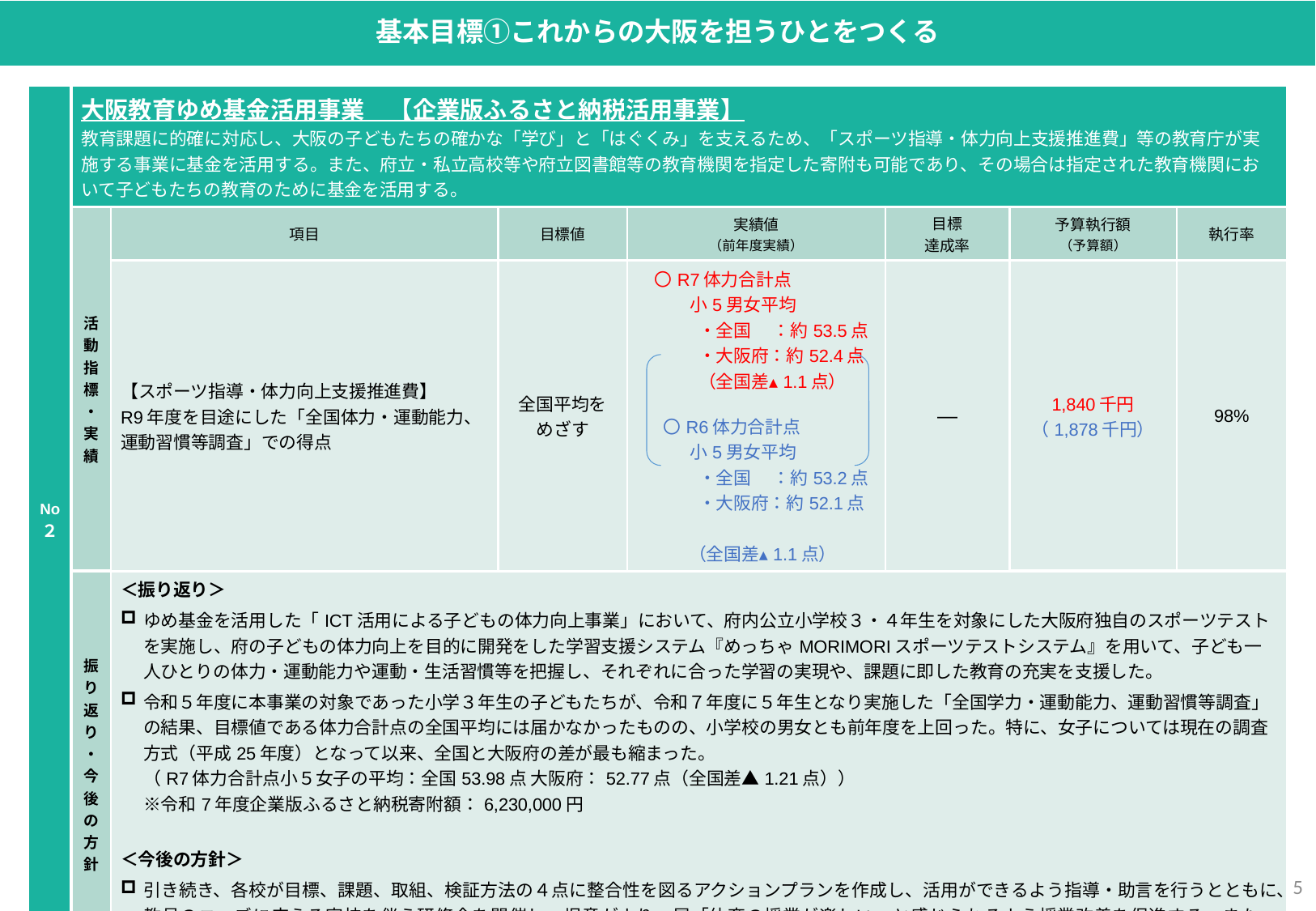

基本目標①これからの大阪を担うひとをつくる
| No ２ | 大阪教育ゆめ基金活用事業　【企業版ふるさと納税活用事業】 教育課題に的確に対応し、大阪の子どもたちの確かな「学び」と「はぐくみ」を支えるため、「スポーツ指導・体力向上支援推進費」等の教育庁が実施する事業に基金を活用する。また、府立・私立高校等や府立図書館等の教育機関を指定した寄附も可能であり、その場合は指定された教育機関において子どもたちの教育のために基金を活用する。 |  |  |  |  |  |  |
| --- | --- | --- | --- | --- | --- | --- | --- |
|  | 活動指標・実績 | 項目 | 目標値 | 実績値 （前年度実績） | 目標 達成率 | 予算執行額 （予算額） | 執行率 |
|  |  | 【スポーツ指導・体力向上支援推進費】 R9年度を目途にした「全国体力・運動能力、運動習慣等調査」での得点 | 全国平均を めざす | 〇R7体力合計点 　　　小5男女平均 　　　・全国　 ：約53.5点 　　　・大阪府：約52.4点 　　　（全国差▴1.1点） 　〇R6体力合計点 　　　小5男女平均 　　　・全国　 ：約53.2点 　　　・大阪府：約52.1点　 　　（全国差▴1.1点） | ― | 1,840千円 （1,878千円） | 98% |
|  | 振り返り・今後の方針 | ＜振り返り＞ ゆめ基金を活用した「ICT活用による子どもの体力向上事業」において、府内公立小学校３・４年生を対象にした大阪府独自のスポーツテストを実施し、府の子どもの体力向上を目的に開発をした学習支援システム『めっちゃMORIMORIスポーツテストシステム』を用いて、子ども一人ひとりの体力・運動能力や運動・生活習慣等を把握し、それぞれに合った学習の実現や、課題に即した教育の充実を支援した。 令和５年度に本事業の対象であった小学３年生の子どもたちが、令和７年度に５年生となり実施した「全国学力・運動能力、運動習慣等調査」の結果、目標値である体力合計点の全国平均には届かなかったものの、小学校の男女とも前年度を上回った。特に、女子については現在の調査方式（平成25年度）となって以来、全国と大阪府の差が最も縮まった。 （R7体力合計点小５女子の平均：全国53.98点 大阪府：52.77点（全国差▲1.21点）） ※令和7年度企業版ふるさと納税寄附額：6,230,000円 ＜今後の方針＞ 引き続き、各校が目標、課題、取組、検証方法の４点に整合性を図るアクションプランを作成し、活用ができるよう指導・助言を行うとともに、教員のニーズに応える実技を伴う研修会を開催し、児童がより一層「体育の授業が楽しい」と感じられるよう授業改善を促進する。また、『めっちゃMORIMORIスポーツテストシステム』のさらなる活用を促進することで、改善サイクルの定着を図っていく。 |  |  |  |  |  |

5